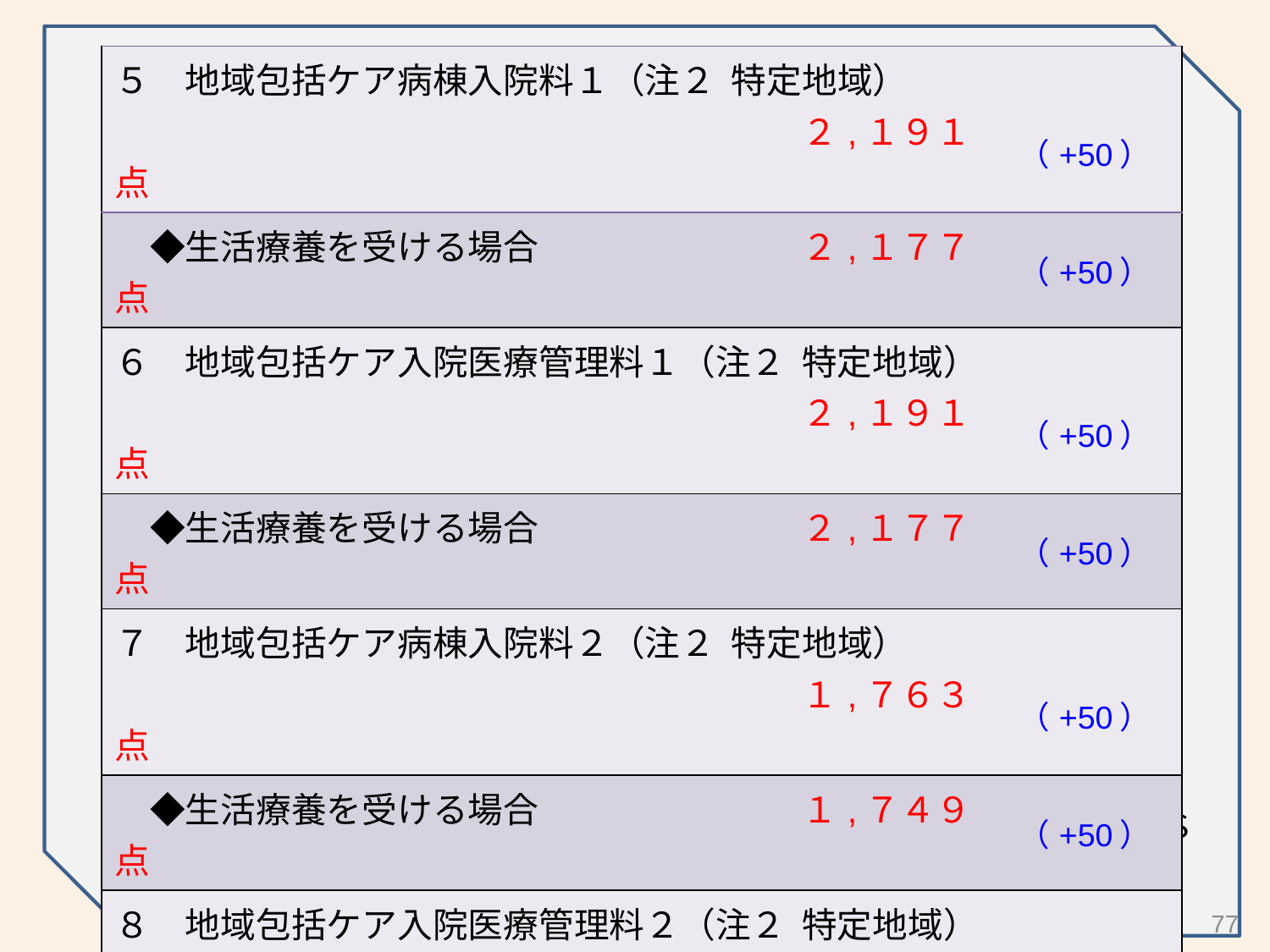

| ５　地域包括ケア病棟入院料１（注２ 特定地域） 　　　　　　　　　　　　　　　　　　 　２,１９１点 | （+50） |
| --- | --- |
| ◆生活療養を受ける場合　 　　　　　　２,１７７点 | （+50） |
| ６　地域包括ケア入院医療管理料１（注２ 特定地域） 　　　　　　　　　　　　　　　　　　　 ２,１９１点 | （+50） |
| ◆生活療養を受ける場合　　　　　　　 ２,１７７点 | （+50） |
| ７　地域包括ケア病棟入院料２（注２ 特定地域） 　　　　　　　　　　　　　　　　　　　 １,７６３点 | （+50） |
| ◆生活療養を受ける場合　 　　　　　　１,７４９点 | （+50） |
| ８　地域包括ケア入院医療管理料２（注２ 特定地域） 　　　　　　　　　　　　　　　　　　　 １,７６３点 | （+50） |
| ◆生活療養を受ける場合　　　　　　　 １,７４９点 | （+50） |

※（　）内は消費税率８％への引き上げ対応分
［算定要件］
①　６０日を限度として算定する。
②　地域包括ケア入院医療管理料について、自院で直前にＤＰＣ/ＰＤＰＳで算定していた患者が転床した場合は、特定入院期間中は引き続き
ＤＰＣ/ＰＤＰＳで算定する。
77